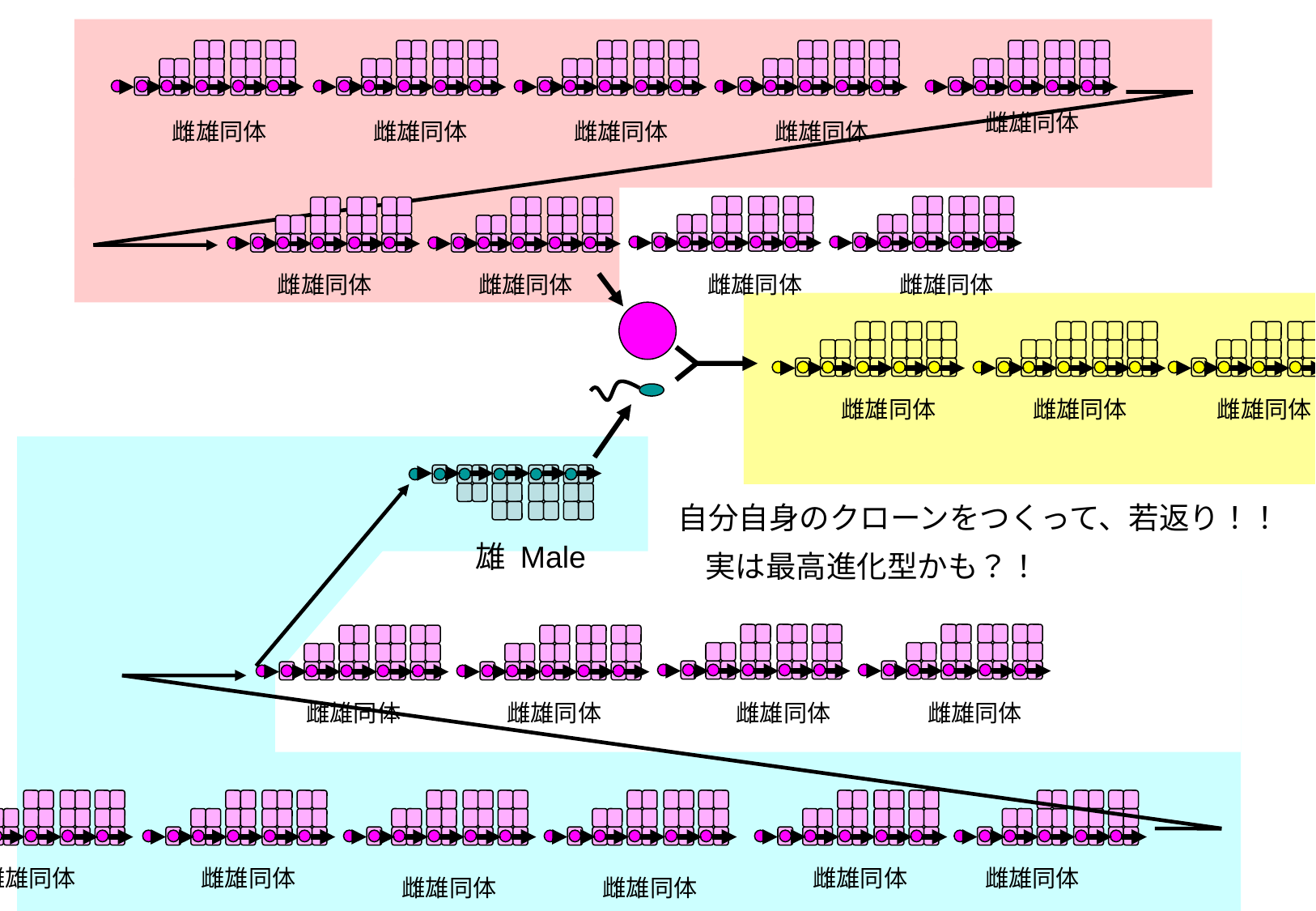

雌雄同体
雌雄同体
雌雄同体
雌雄同体
雌雄同体

雌雄同体
雌雄同体
雌雄同体
雌雄同体

雌雄同体
雌雄同体
雌雄同体

自分自身のクローンをつくって、若返り！！
実は最高進化型かも？！
雄 Male

雌雄同体
雌雄同体
雌雄同体
雌雄同体

雌雄同体
雌雄同体
雌雄同体
雌雄同体
雌雄同体
雌雄同体